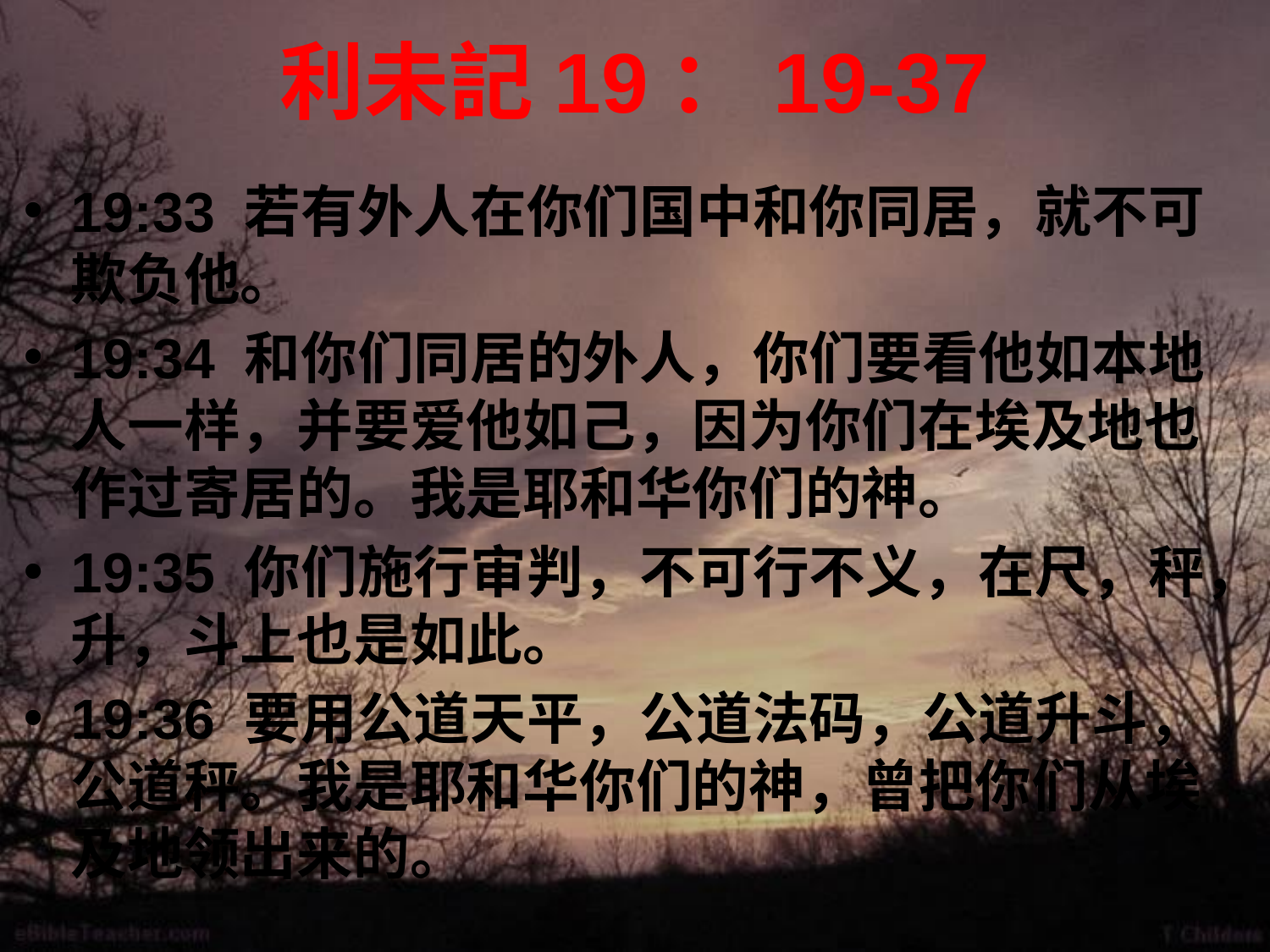

# 利未記19：19-37
19:33 若有外人在你们国中和你同居，就不可欺负他。
19:34 和你们同居的外人，你们要看他如本地人一样，并要爱他如己，因为你们在埃及地也作过寄居的。我是耶和华你们的神。
19:35 你们施行审判，不可行不义，在尺，秤，升，斗上也是如此。
19:36 要用公道天平，公道法码，公道升斗，公道秤。我是耶和华你们的神，曾把你们从埃及地领出来的。